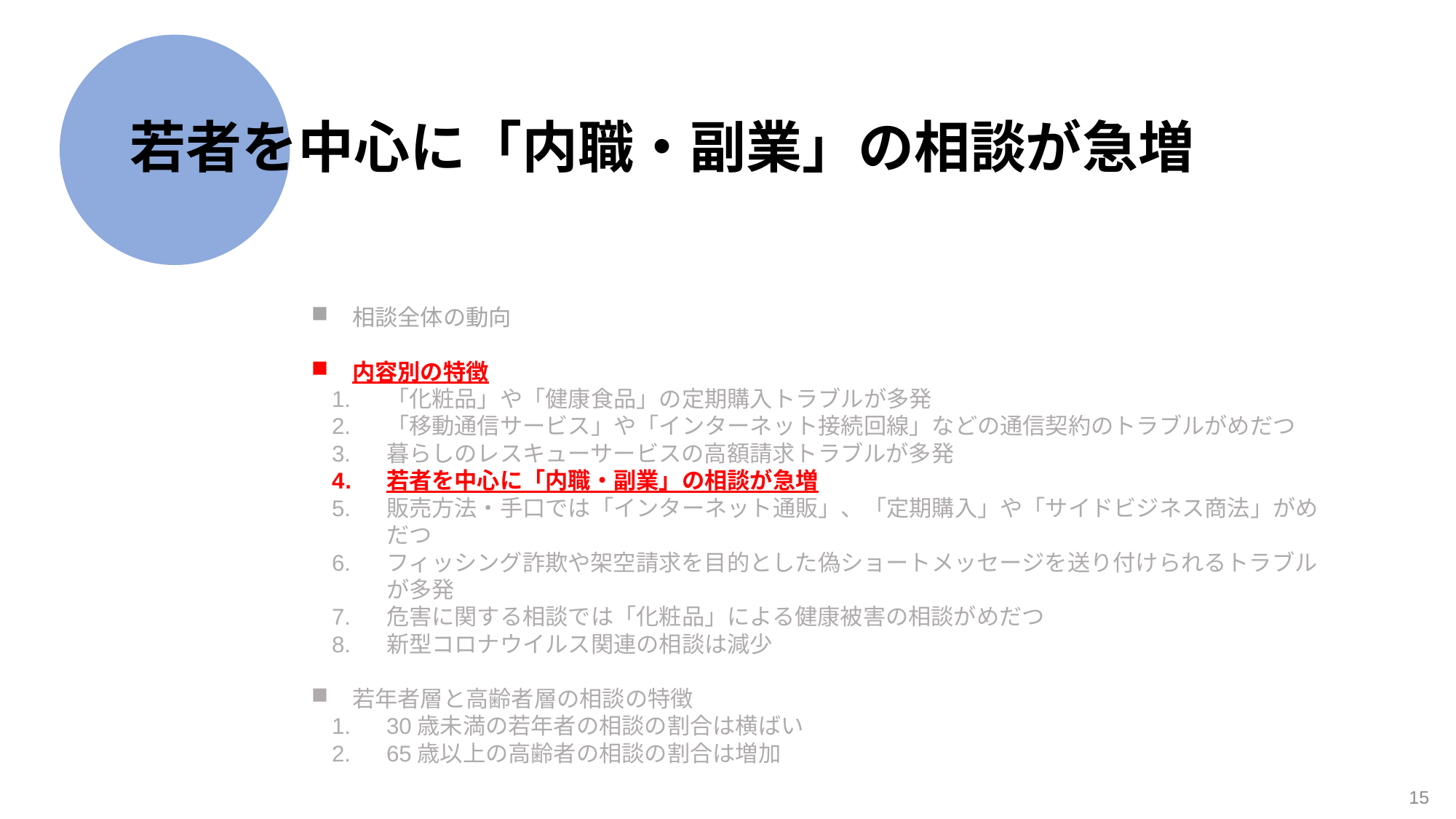

若者を中心に「内職・副業」の相談が急増
相談全体の動向

内容別の特徴
「化粧品」や「健康食品」の定期購入トラブルが多発
「移動通信サービス」や「インターネット接続回線」などの通信契約のトラブルがめだつ
暮らしのレスキューサービスの高額請求トラブルが多発
若者を中心に「内職・副業」の相談が急増
販売方法・手口では「インターネット通販」、「定期購入」や「サイドビジネス商法」がめだつ
フィッシング詐欺や架空請求を目的とした偽ショートメッセージを送り付けられるトラブルが多発
危害に関する相談では「化粧品」による健康被害の相談がめだつ
新型コロナウイルス関連の相談は減少

若年者層と高齢者層の相談の特徴
30歳未満の若年者の相談の割合は横ばい
65歳以上の高齢者の相談の割合は増加
15